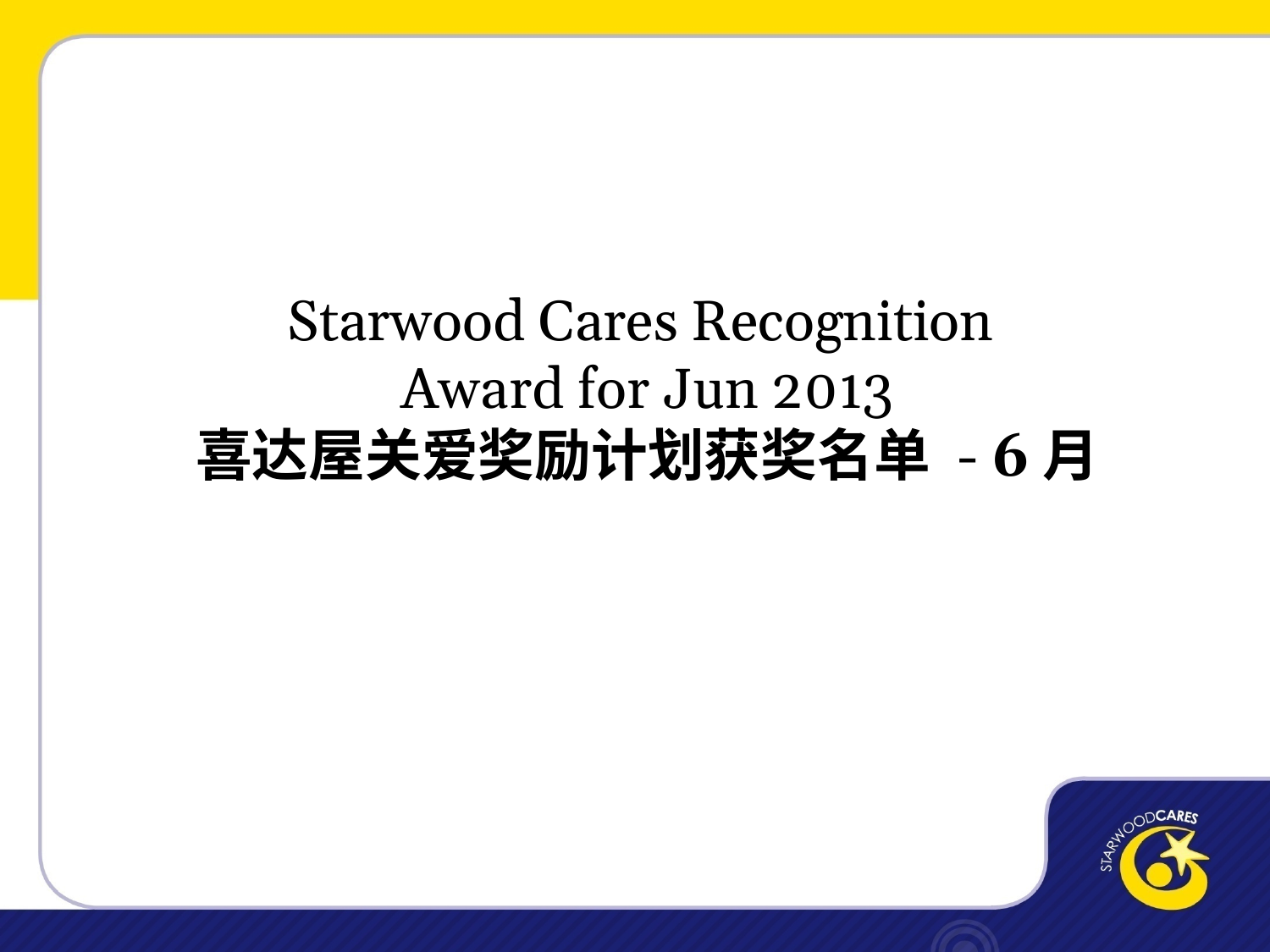

Starwood Cares Recognition
Award for Jun 2013
喜达屋关爱奖励计划获奖名单 - 6月